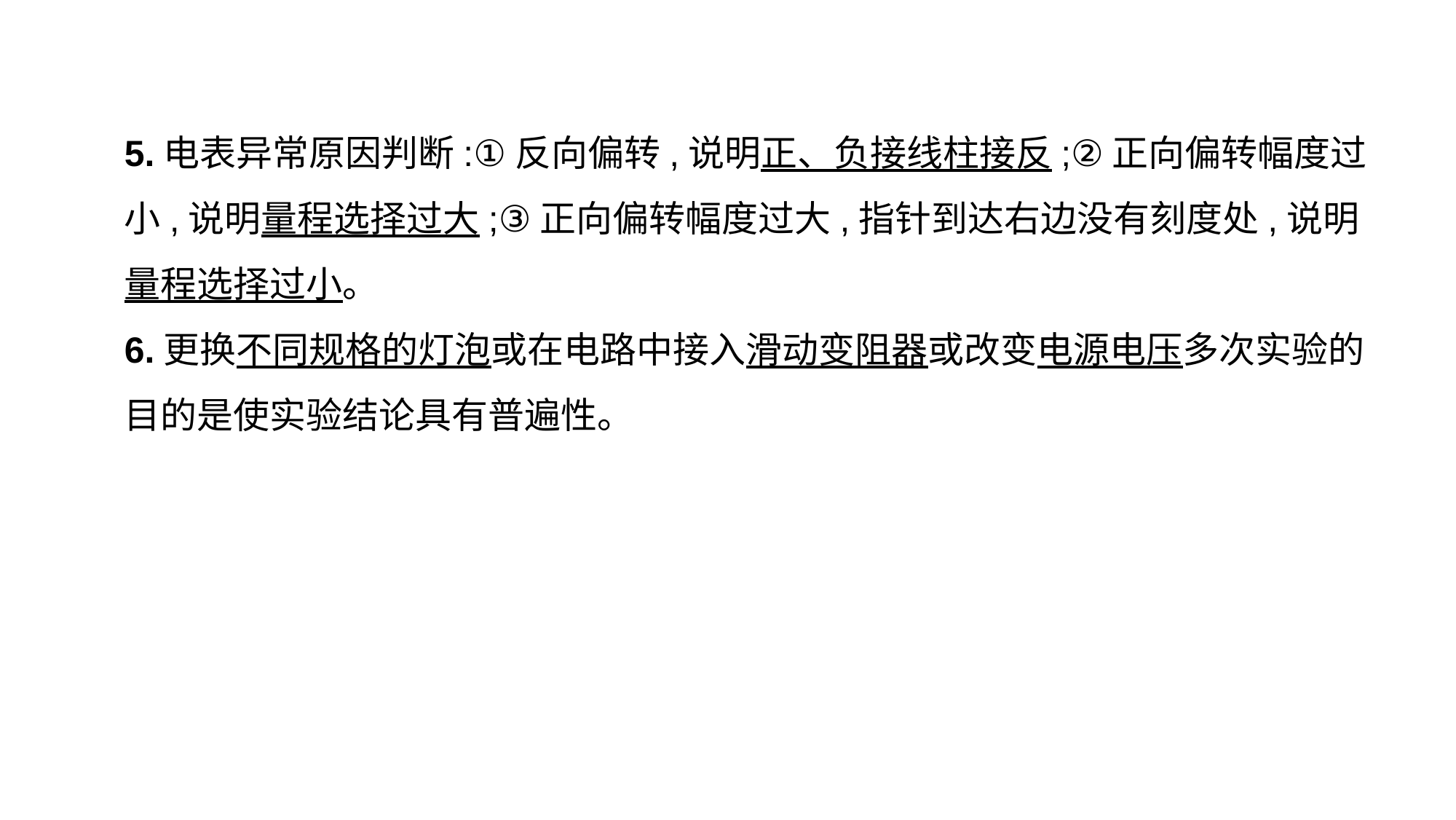

5.电表异常原因判断:①反向偏转,说明正、负接线柱接反;②正向偏转幅度过小,说明量程选择过大;③正向偏转幅度过大,指针到达右边没有刻度处,说明量程选择过小。
6.更换不同规格的灯泡或在电路中接入滑动变阻器或改变电源电压多次实验的目的是使实验结论具有普遍性。